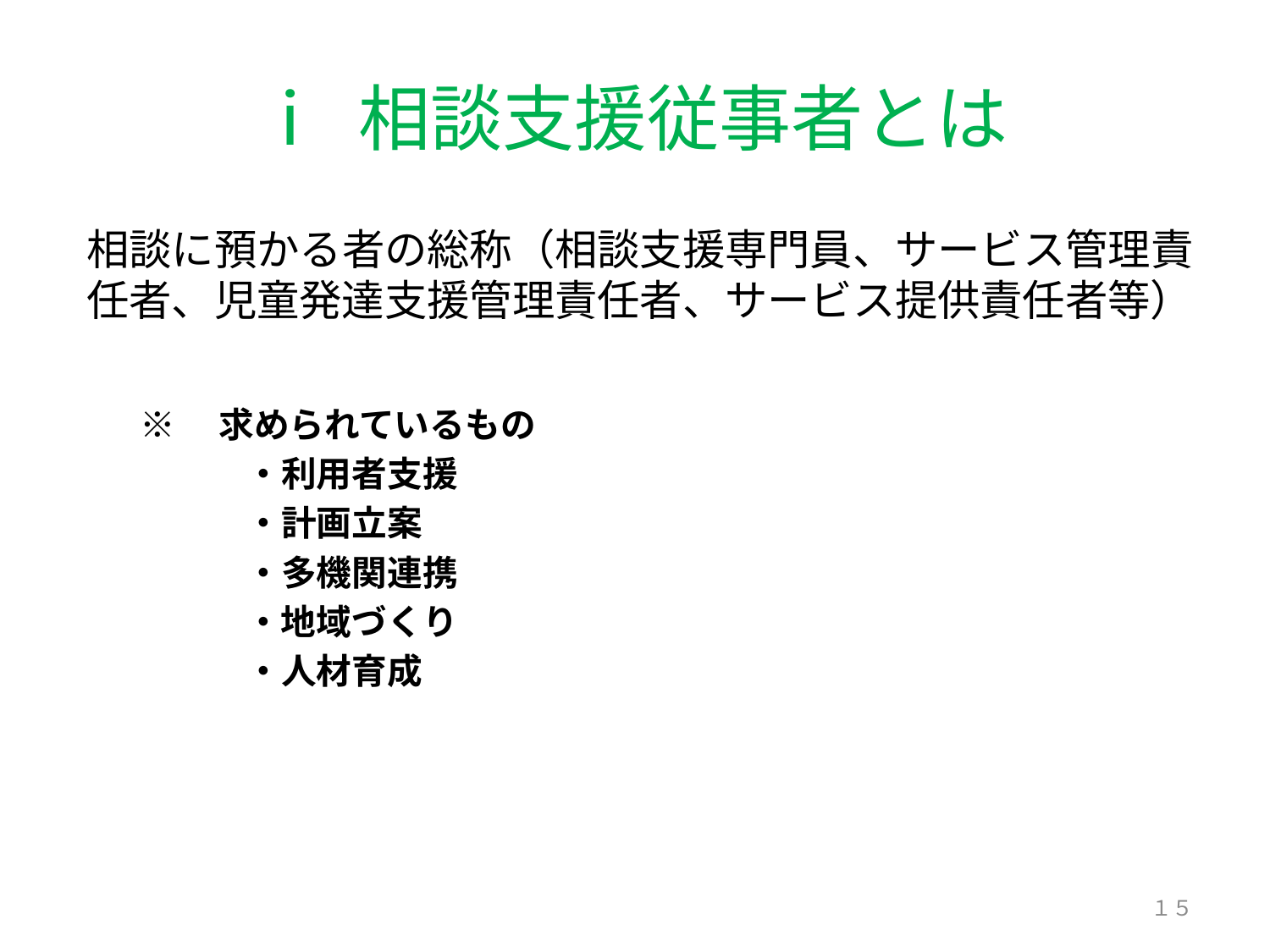

ⅰ 相談支援従事者とは
相談に預かる者の総称（相談支援専門員、サービス管理責任者、児童発達支援管理責任者、サービス提供責任者等）
※　求められているもの
　　　・利用者支援
　　　・計画立案
　　　・多機関連携
　　　・地域づくり
　　　・人材育成

１５